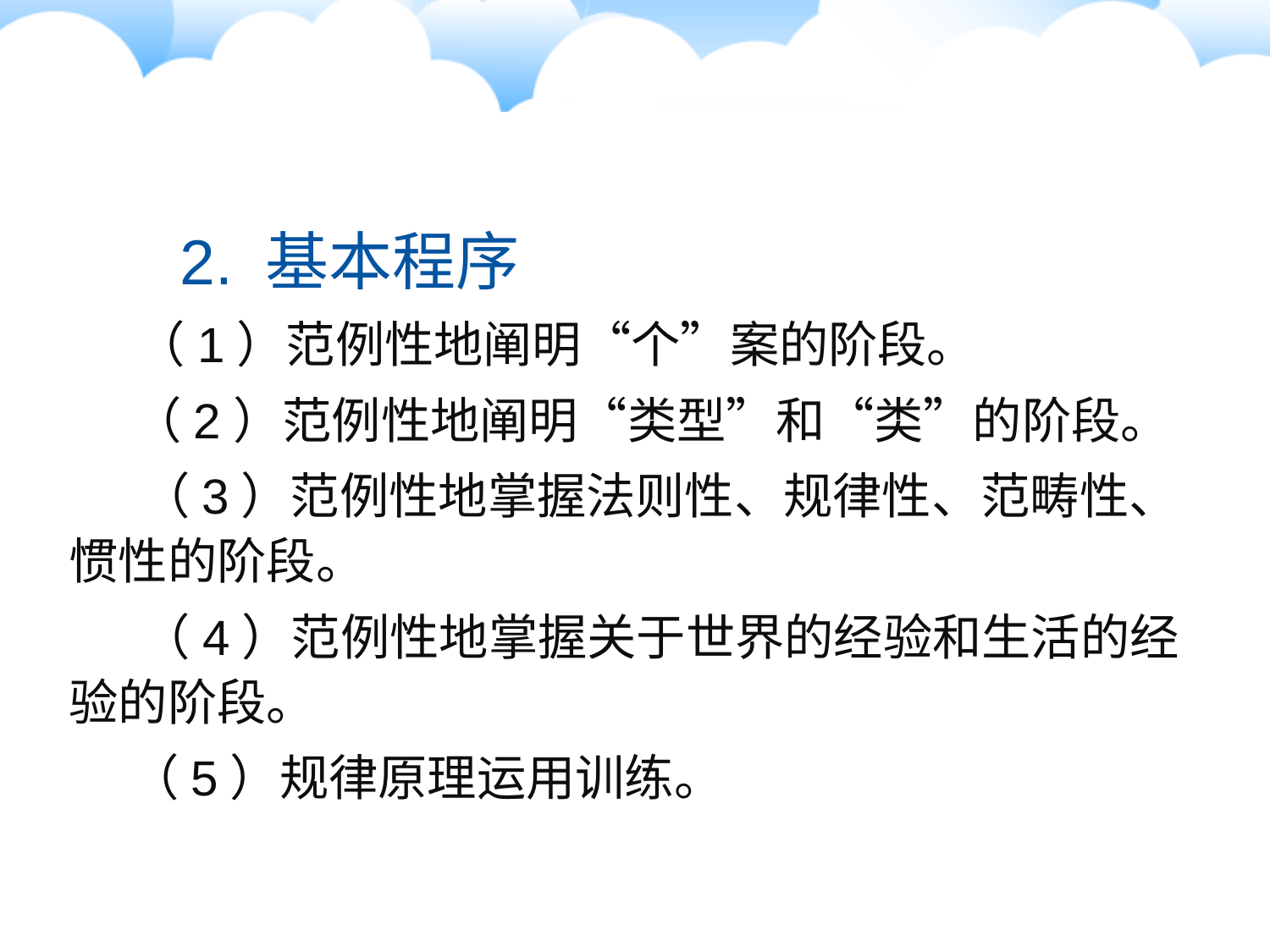

2. 基本程序
     （1）范例性地阐明“个”案的阶段。
　（2）范例性地阐明“类型”和“类”的阶段。
　  （3）范例性地掌握法则性、规律性、范畴性、惯性的阶段。
 　（4）范例性地掌握关于世界的经验和生活的经验的阶段。
　 （5）规律原理运用训练。